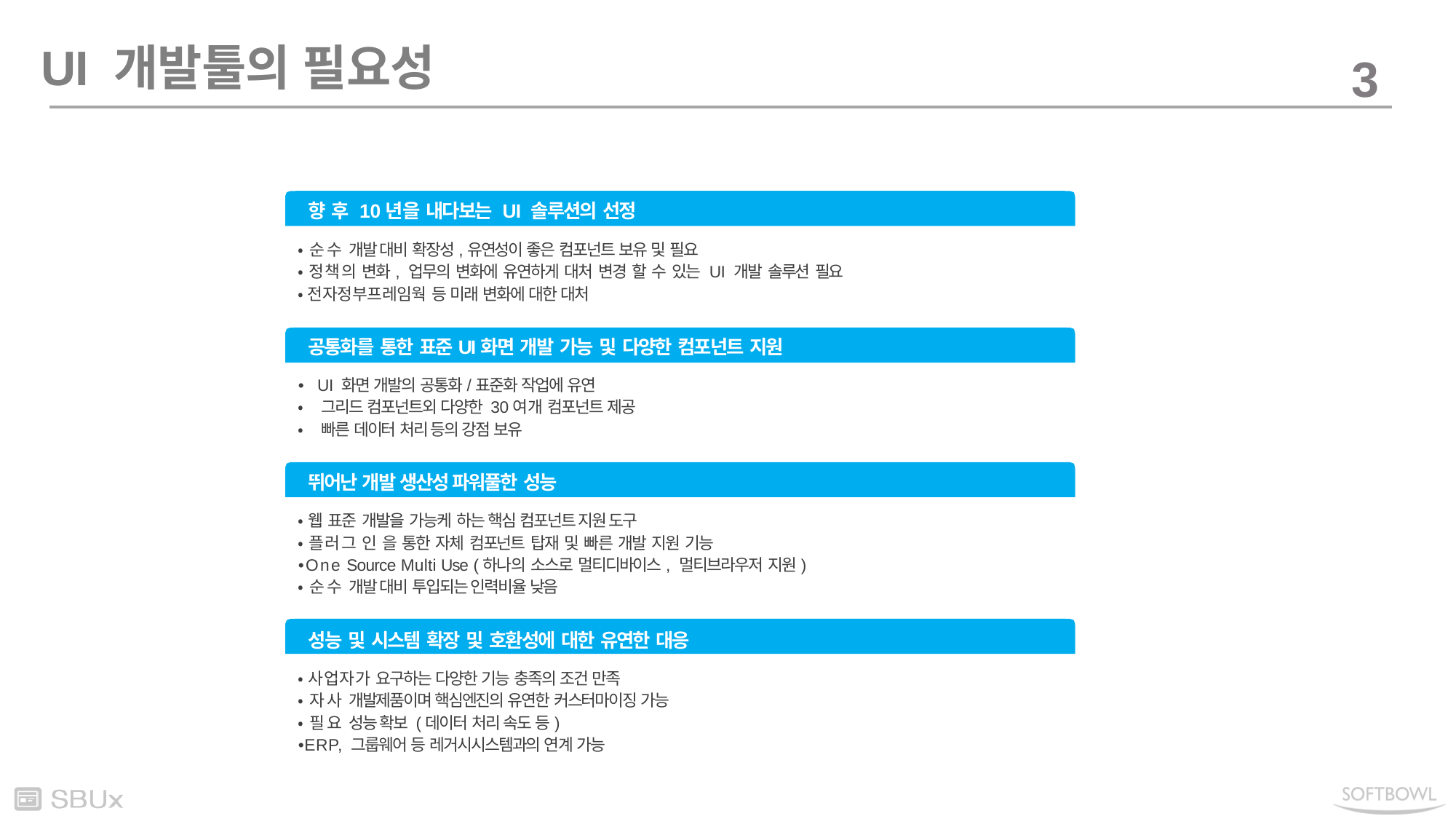

UI 개발툴의 필요성
3

향 후 10년을 내다보는 UI 솔루션의 선정
•순수 개발 대비 확장성,유연성이 좋은 컴포넌트 보유 및 필요
•정책의 변화, 업무의 변화에 유연하게 대처 변경 할 수 있는 UI 개발 솔루션 필요
•전자정부프레임웍 등 미래 변화에 대한 대처

공통화를 통한 표준UI화면 개발 가능 및 다양한 컴포넌트 지원
• UI 화면 개발의 공통화/표준화 작업에 유연
• 그리드 컴포넌트외 다양한 30여개 컴포넌트 제공
• 빠른 데이터 처리 등의 강점 보유

뛰어난 개발 생산성 파워풀한 성능
•웹 표준 개발을 가능케 하는 핵심 컴포넌트 지원 도구
•플러그 인 을 통한 자체 컴포넌트 탑재 및 빠른 개발 지원 기능
•One Source Multi Use (하나의 소스로 멀티디바이스, 멀티브라우저 지원)
•순수 개발 대비 투입되는 인력비율 낮음

성능 및 시스템 확장 및 호환성에 대한 유연한 대응
•사업자가 요구하는 다양한 기능 충족의 조건 만족
•자사 개발제품이며 핵심엔진의 유연한 커스터마이징 가능
•필요 성능 확보 (데이터 처리 속도 등)
•ERP, 그룹웨어 등 레거시시스템과의 연계 가능